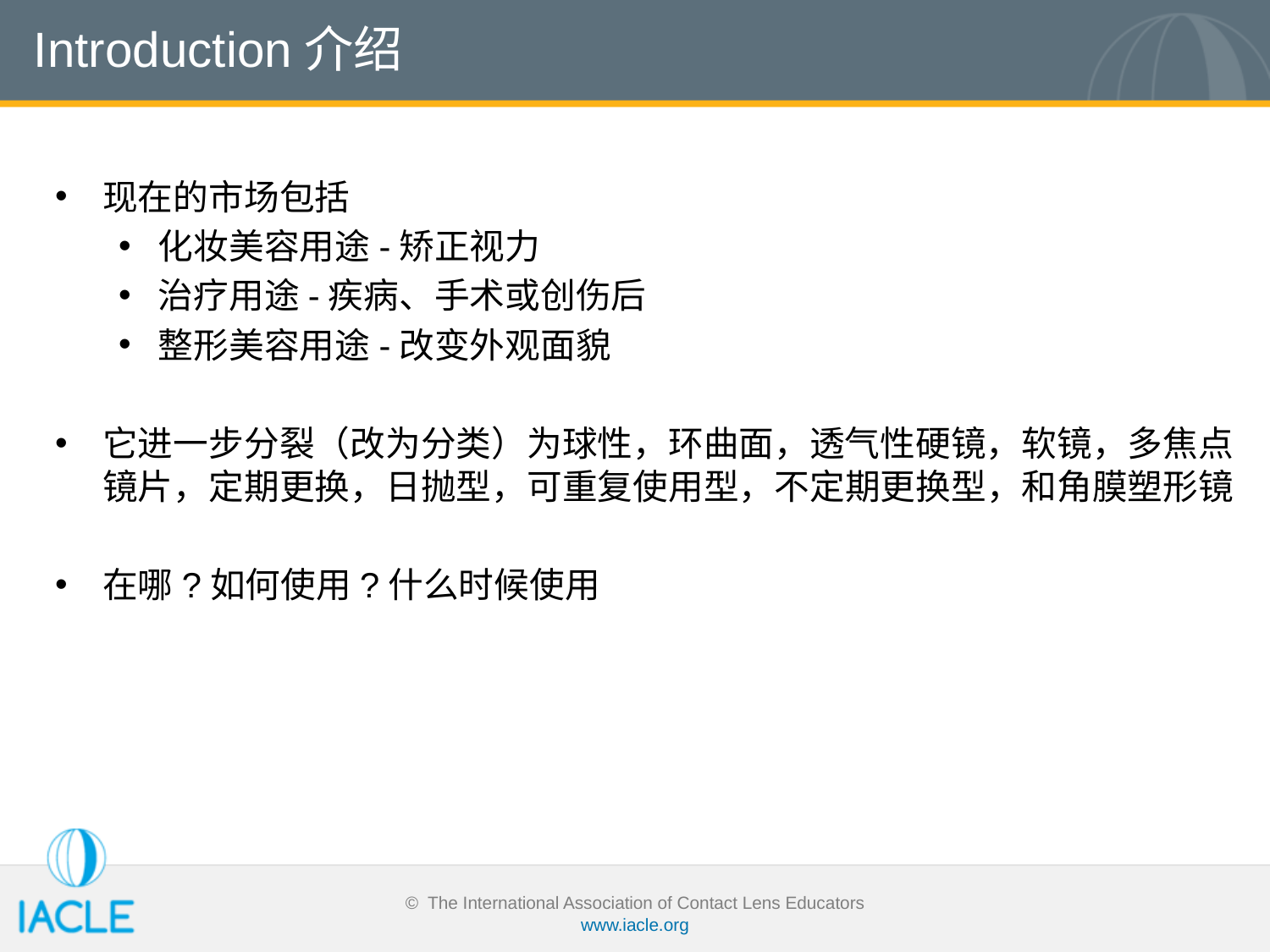

# Introduction介绍

现在的市场包括
化妆美容用途-矫正视力
治疗用途-疾病、手术或创伤后
整形美容用途-改变外观面貌

它进一步分裂（改为分类）为球性，环曲面，透气性硬镜，软镜，多焦点镜片，定期更换，日抛型，可重复使用型，不定期更换型，和角膜塑形镜

在哪?如何使用?什么时候使用